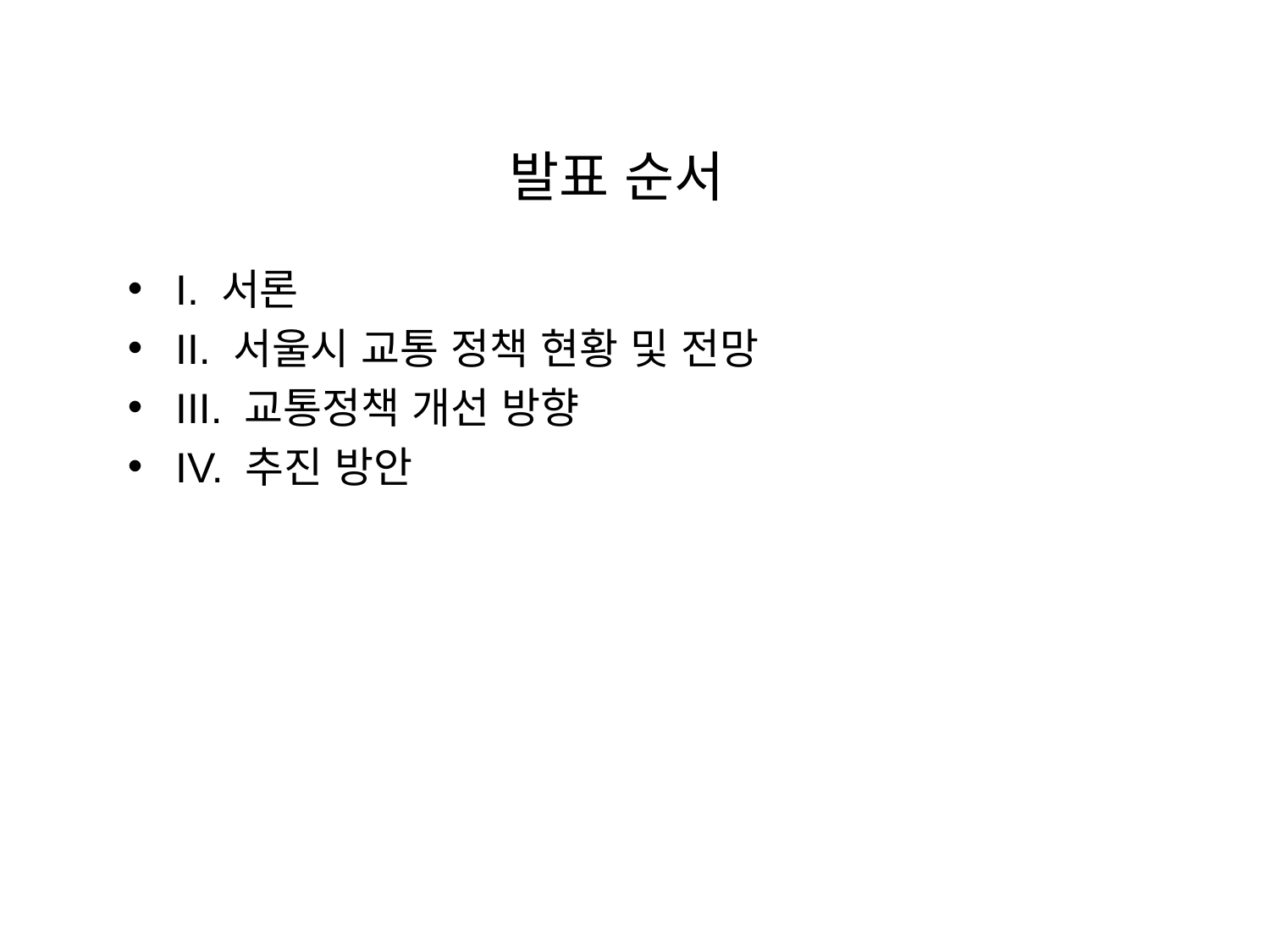

# 발표 순서
I. 서론
II. 서울시 교통 정책 현황 및 전망
III. 교통정책 개선 방향
IV. 추진 방안